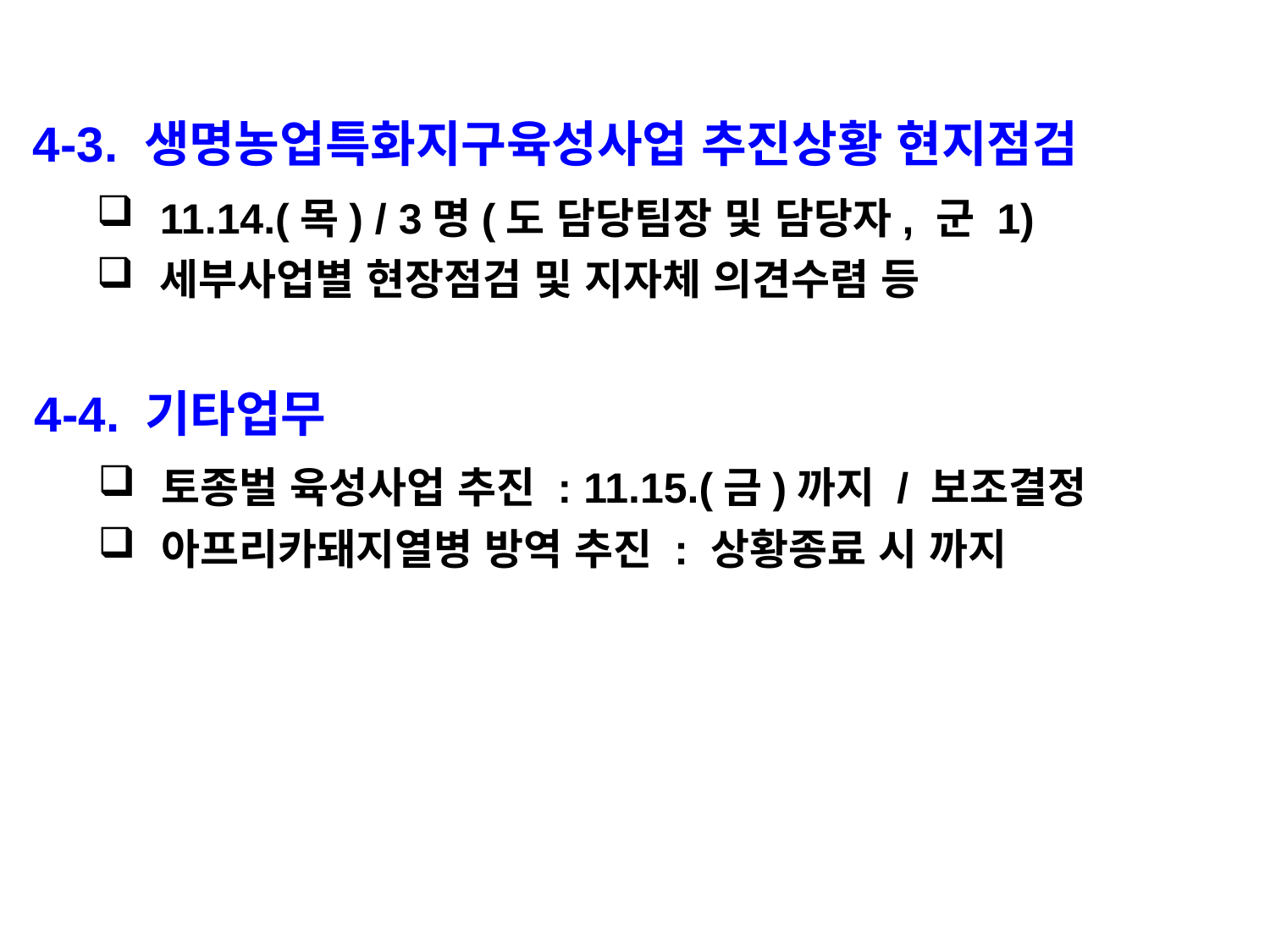

4-3. 생명농업특화지구육성사업 추진상황 현지점검
11.14.(목) / 3명(도 담당팀장 및 담당자, 군 1)
세부사업별 현장점검 및 지자체 의견수렴 등
4-4. 기타업무
토종벌 육성사업 추진 : 11.15.(금)까지 / 보조결정
아프리카돼지열병 방역 추진 : 상황종료 시 까지